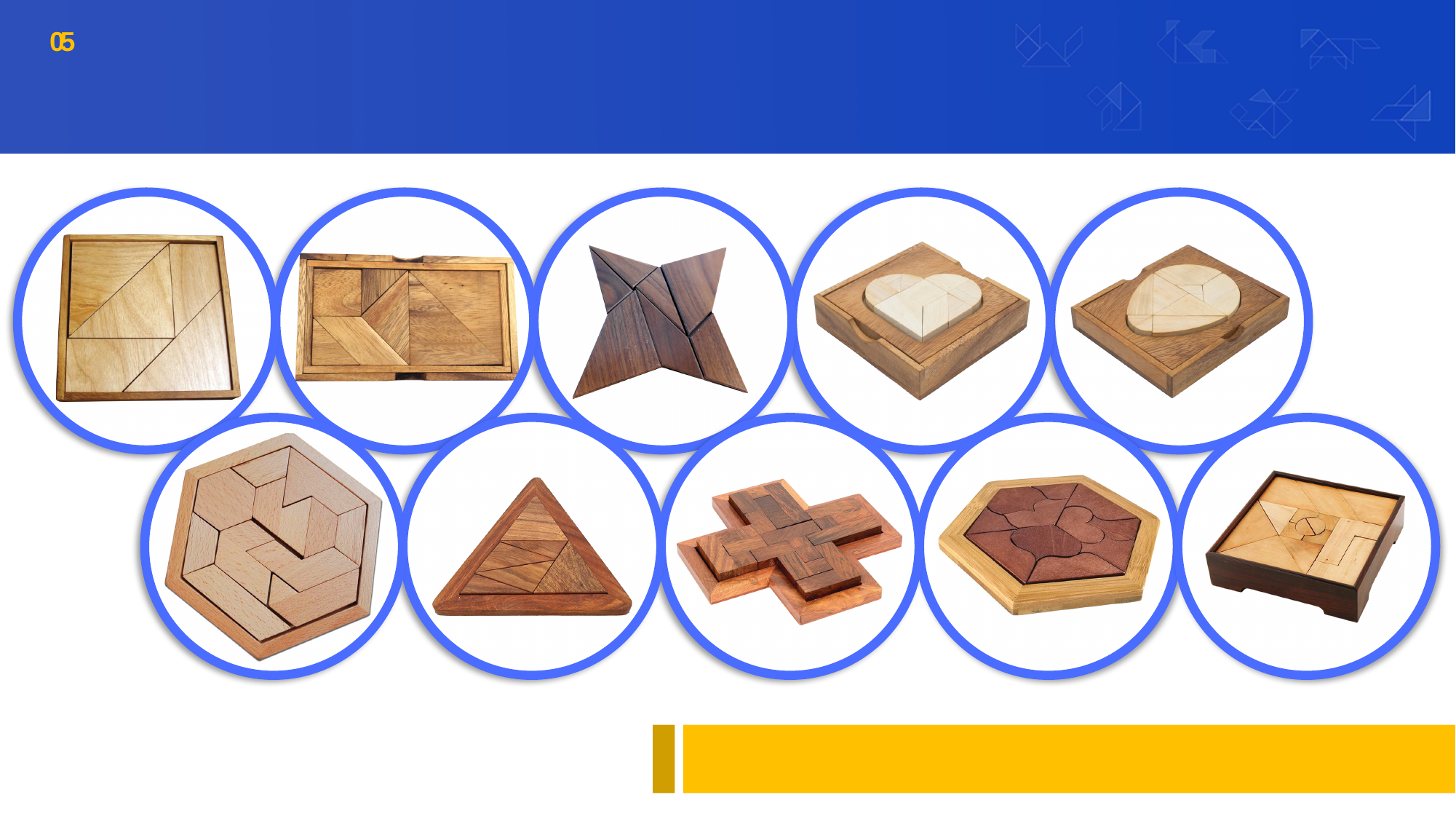

05
다양한 칠교
# 다양한 조각 개수, 다양한 모양의 칠교들

지금 이순간에도 세계 곳곳에서 새로운 칠교가 만들어지고 있어요.